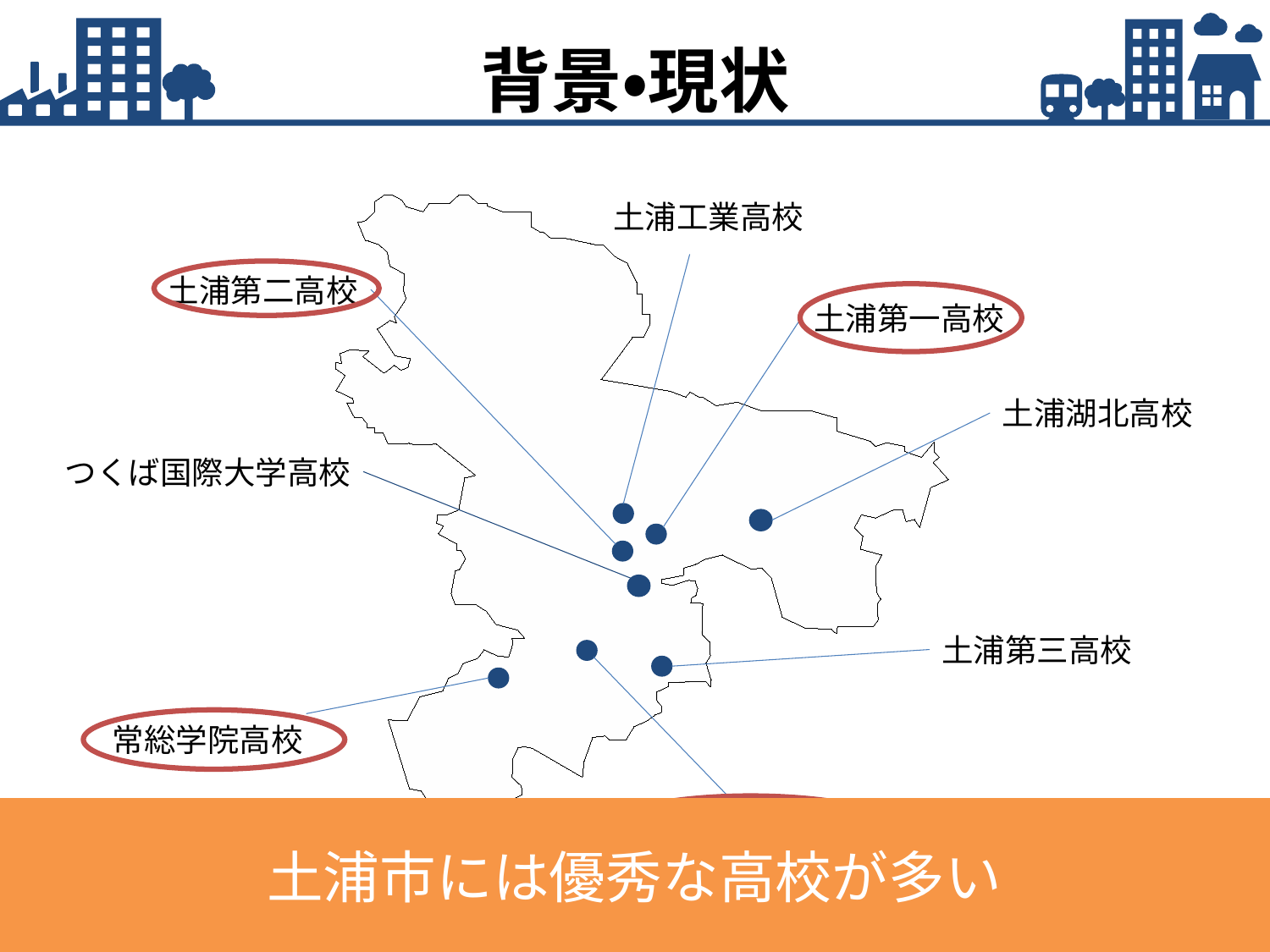

エンゼル・ゆめ保育園
童話館保育園
ともっこ保育園

背景・現状

土浦工業高校

土浦第二高校

土浦第一高校
土浦湖北高校
つくば国際大学高校

土浦第三高校

常総学院高校

土浦市には優秀な高校が多い
土浦日本大学高校
16